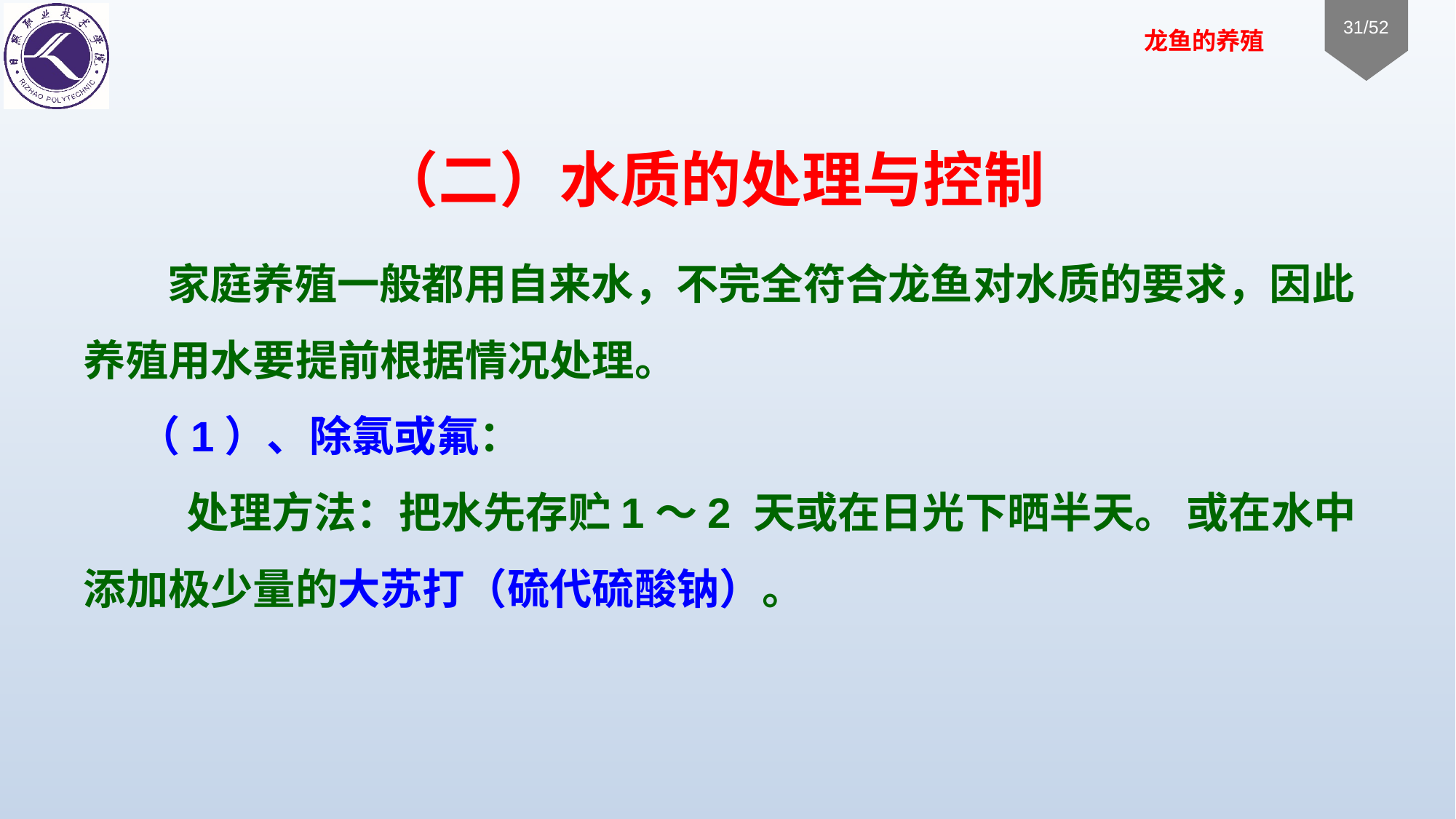

# （二）水质的处理与控制
  家庭养殖一般都用自来水，不完全符合龙鱼对水质的要求，因此养殖用水要提前根据情况处理。
（1）、除氯或氟：
    处理方法：把水先存贮1～2 天或在日光下晒半天。 或在水中添加极少量的大苏打（硫代硫酸钠）。